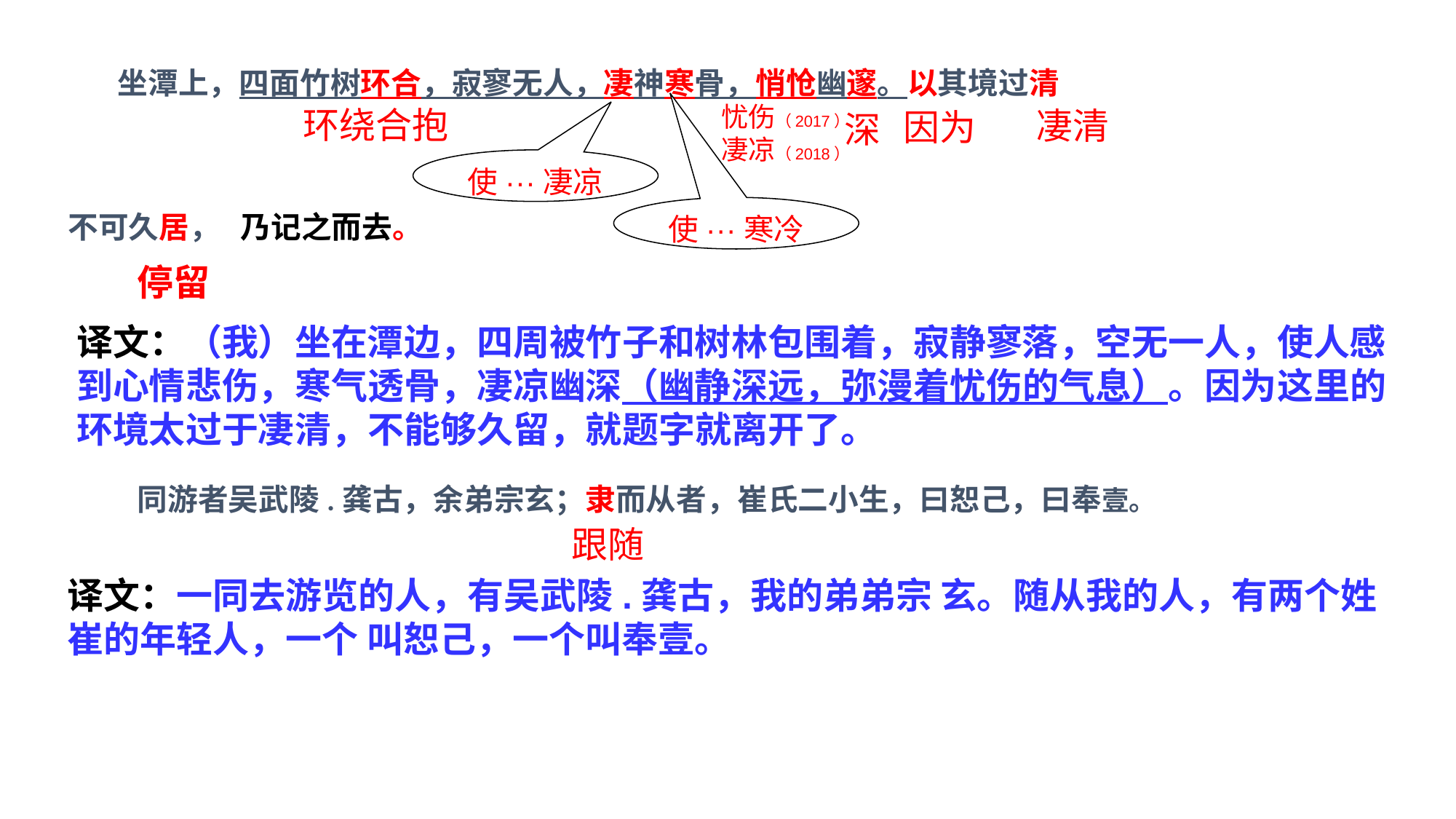

坐潭上，四面竹树环合，寂寥无人，凄神寒骨，悄怆幽邃。以其境过清，

不可久居，   乃记之而去。

         同游者吴武陵.龚古，余弟宗玄；隶而从者，崔氏二小生，曰恕己，曰奉壹。
忧伤（2017）
凄凉（2018）
环绕合抱
凄清
因为
深
使···凄凉
使···寒冷
停留
译文：（我）坐在潭边，四周被竹子和树林包围着，寂静寥落，空无一人，使人感到心情悲伤，寒气透骨，凄凉幽深（幽静深远，弥漫着忧伤的气息）。因为这里的环境太过于凄清，不能够久留，就题字就离开了。
跟随
译文：一同去游览的人，有吴武陵.龚古，我的弟弟宗 玄。随从我的人，有两个姓崔的年轻人，一个 叫恕己，一个叫奉壹。